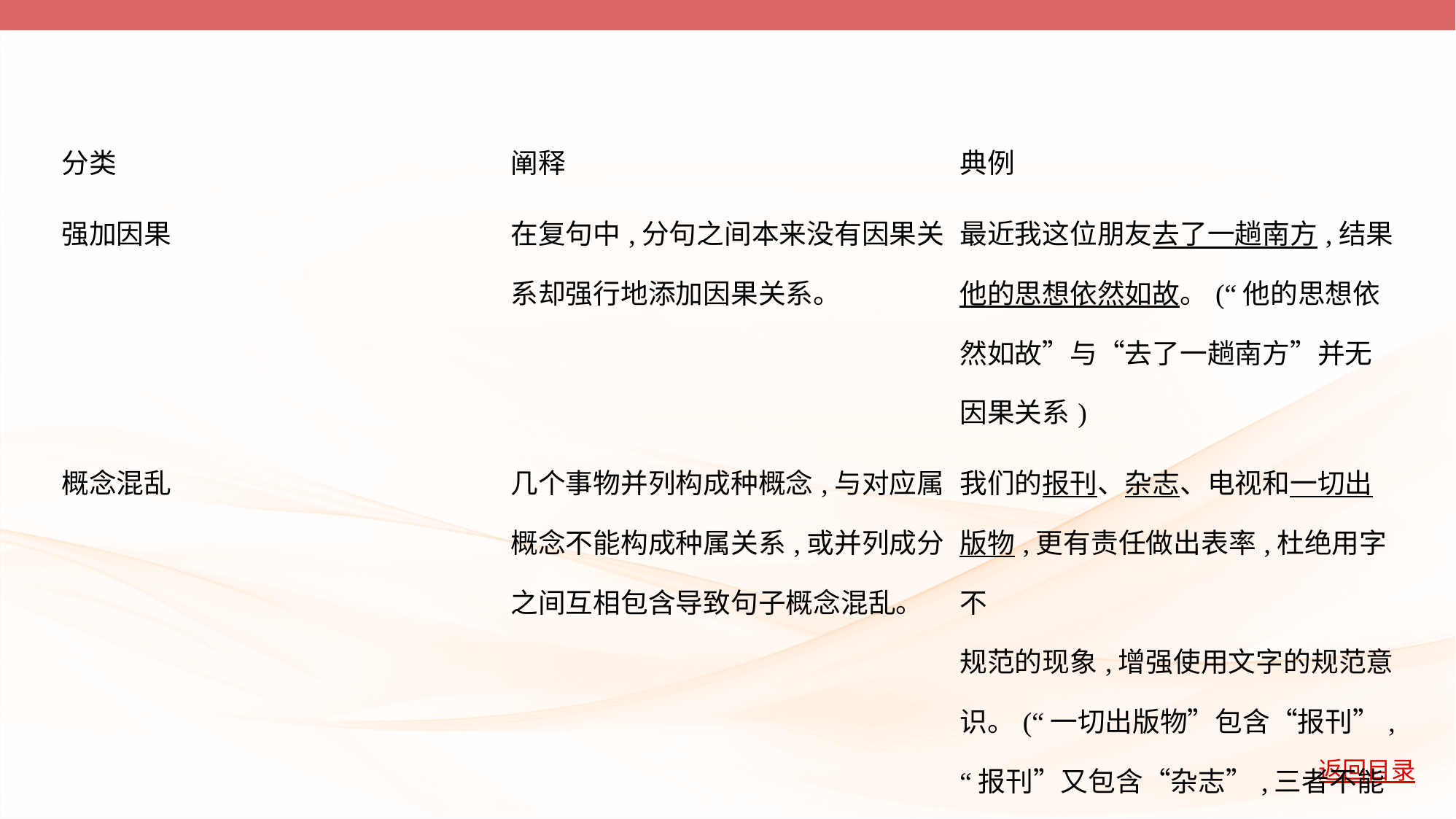

| 分类 | 阐释 | 典例 |
| --- | --- | --- |
| 强加因果 | 在复句中,分句之间本来没有因果关 系却强行地添加因果关系。 | 最近我这位朋友去了一趟南方,结果 他的思想依然如故。(“他的思想依 然如故”与“去了一趟南方”并无 因果关系) |
| 概念混乱 | 几个事物并列构成种概念,与对应属 概念不能构成种属关系,或并列成分 之间互相包含导致句子概念混乱。 | 我们的报刊、杂志、电视和一切出 版物,更有责任做出表率,杜绝用字不 规范的现象,增强使用文字的规范意 识。(“一切出版物”包含“报刊”, “报刊”又包含“杂志”,三者不能 并列) |